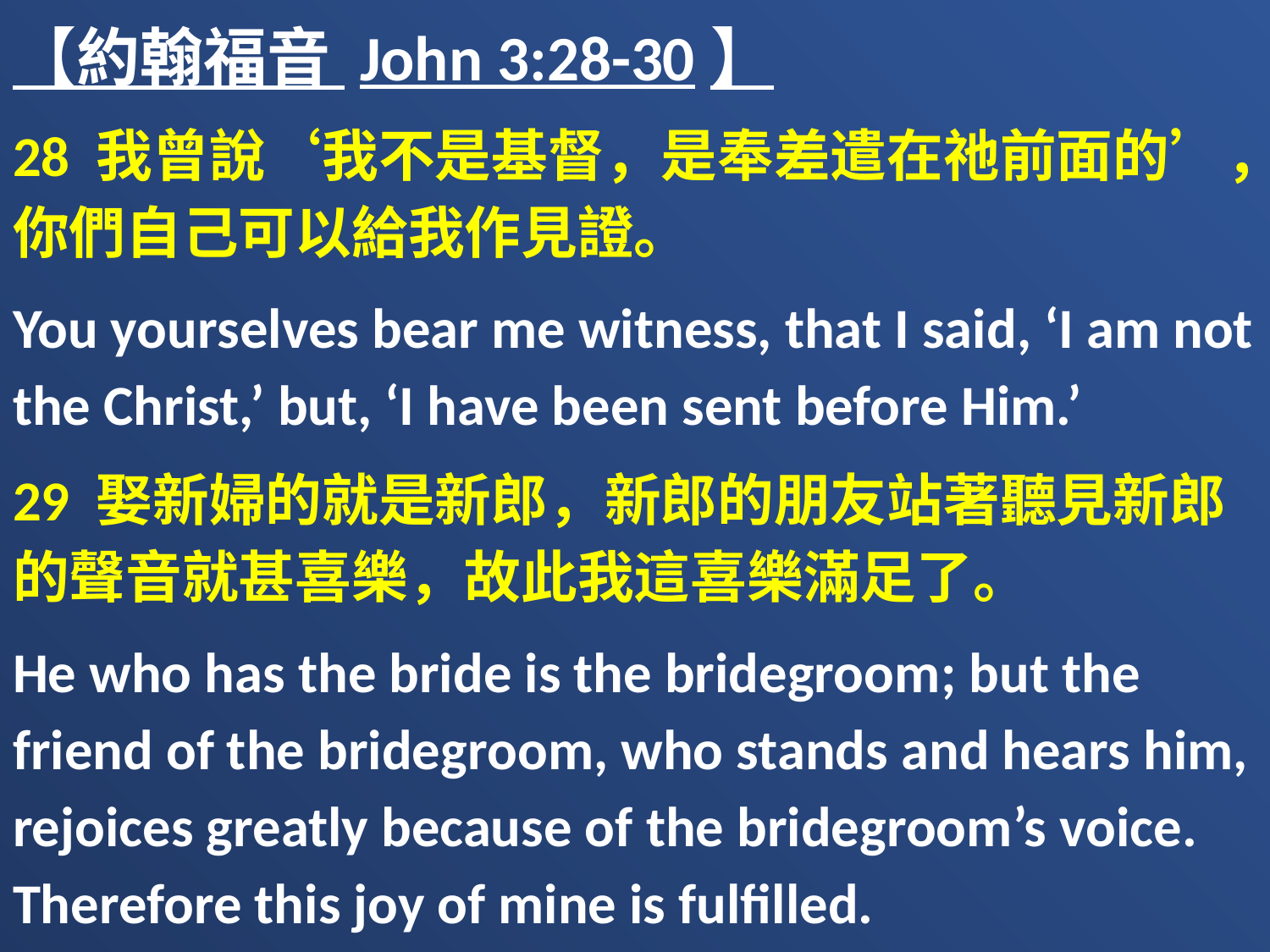

【約翰福音 John 3:28-30】
28 我曾說‘我不是基督，是奉差遣在祂前面的’，你們自己可以給我作見證。
You yourselves bear me witness, that I said, ‘I am not the Christ,’ but, ‘I have been sent before Him.’
29 娶新婦的就是新郎，新郎的朋友站著聽見新郎的聲音就甚喜樂，故此我這喜樂滿足了。
He who has the bride is the bridegroom; but the friend of the bridegroom, who stands and hears him, rejoices greatly because of the bridegroom’s voice. Therefore this joy of mine is fulfilled.